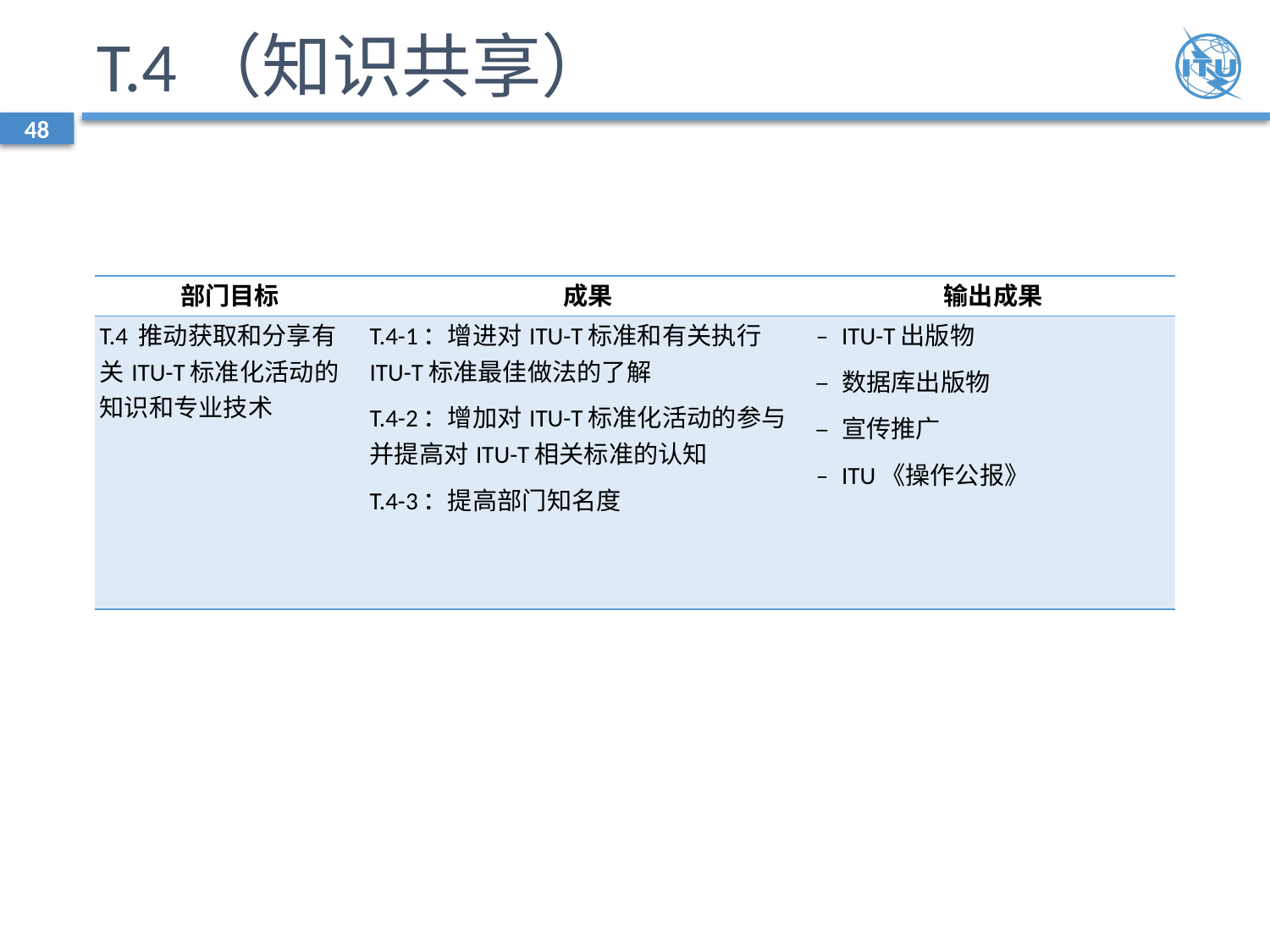

# T.4（知识共享）
48
| 部门目标 | 成果 | 输出成果 |
| --- | --- | --- |
| T.4 推动获取和分享有关ITU-T标准化活动的知识和专业技术 | T.4-1：增进对ITU-T标准和有关执行ITU-T标准最佳做法的了解 T.4-2：增加对ITU-T标准化活动的参与并提高对ITU-T相关标准的认知 T.4-3：提高部门知名度 | – ITU-T出版物 – 数据库出版物 – 宣传推广 – ITU《操作公报》 |